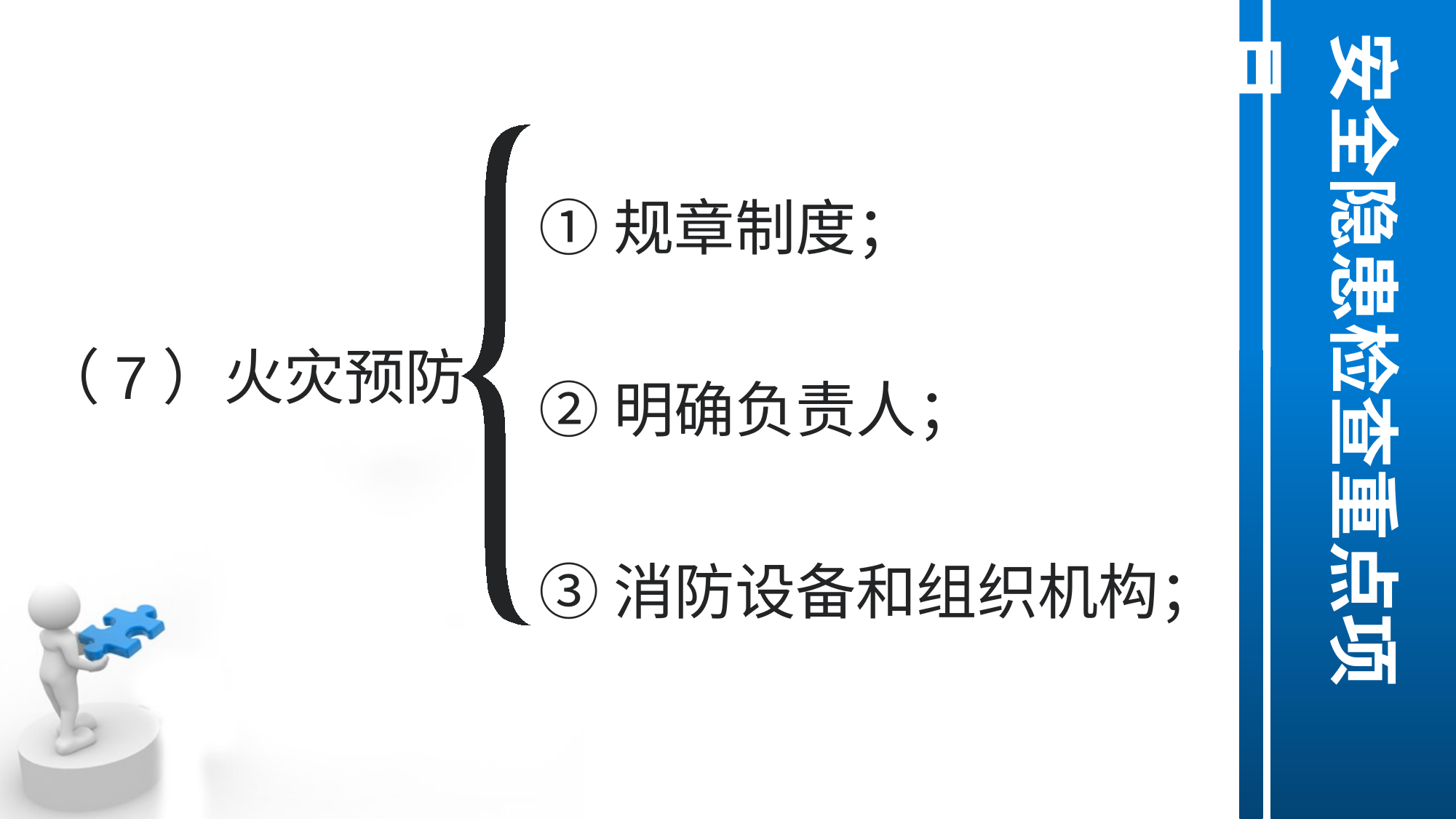

安全隐患检查重点项目
①规章制度；
②明确负责人；
③消防设备和组织机构；

（7）火灾预防